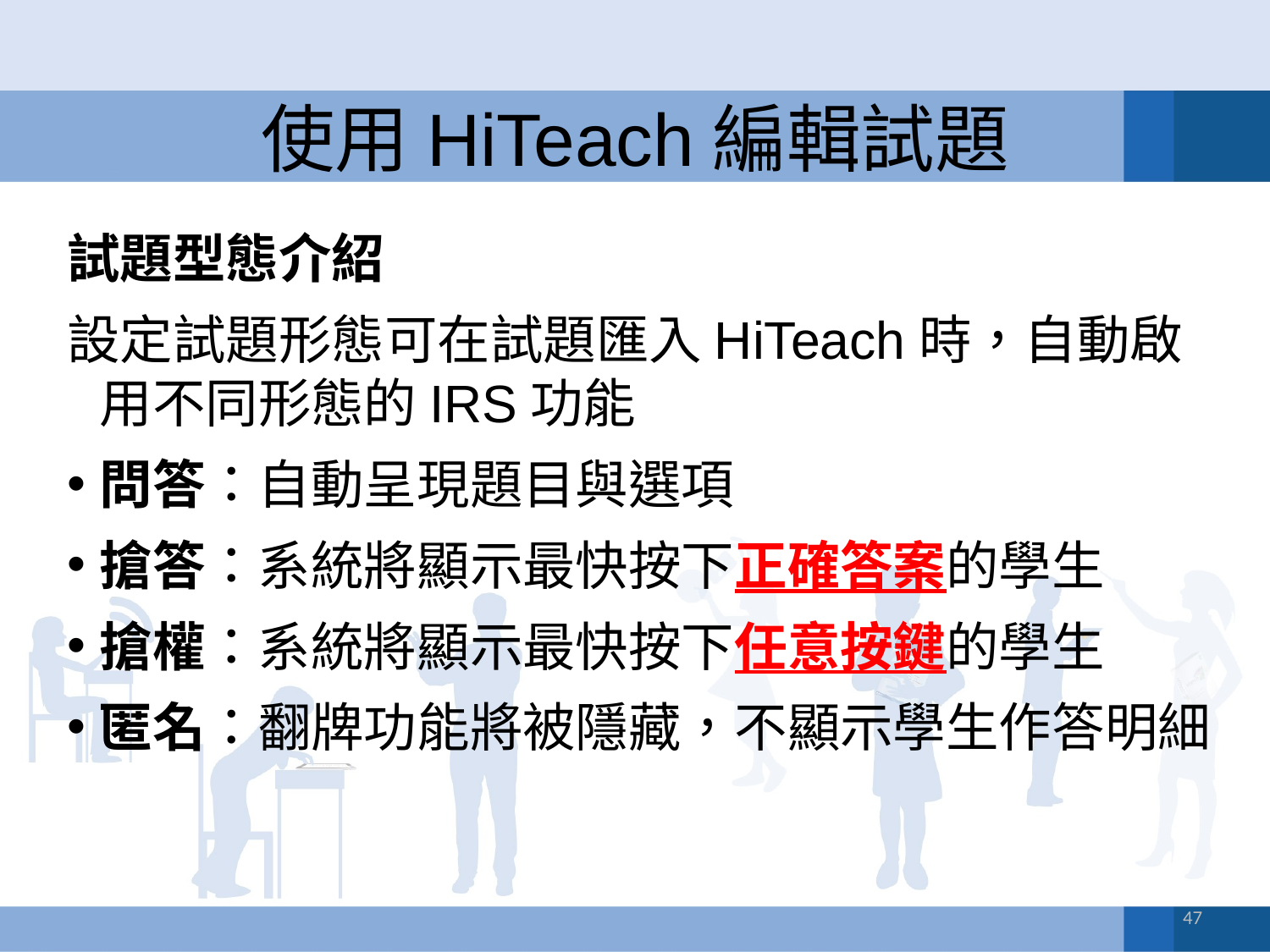

# 使用HiTeach編輯試題
試題型態介紹
設定試題形態可在試題匯入HiTeach時，自動啟用不同形態的IRS功能
問答：自動呈現題目與選項
搶答：系統將顯示最快按下正確答案的學生
搶權：系統將顯示最快按下任意按鍵的學生
匿名：翻牌功能將被隱藏，不顯示學生作答明細

47